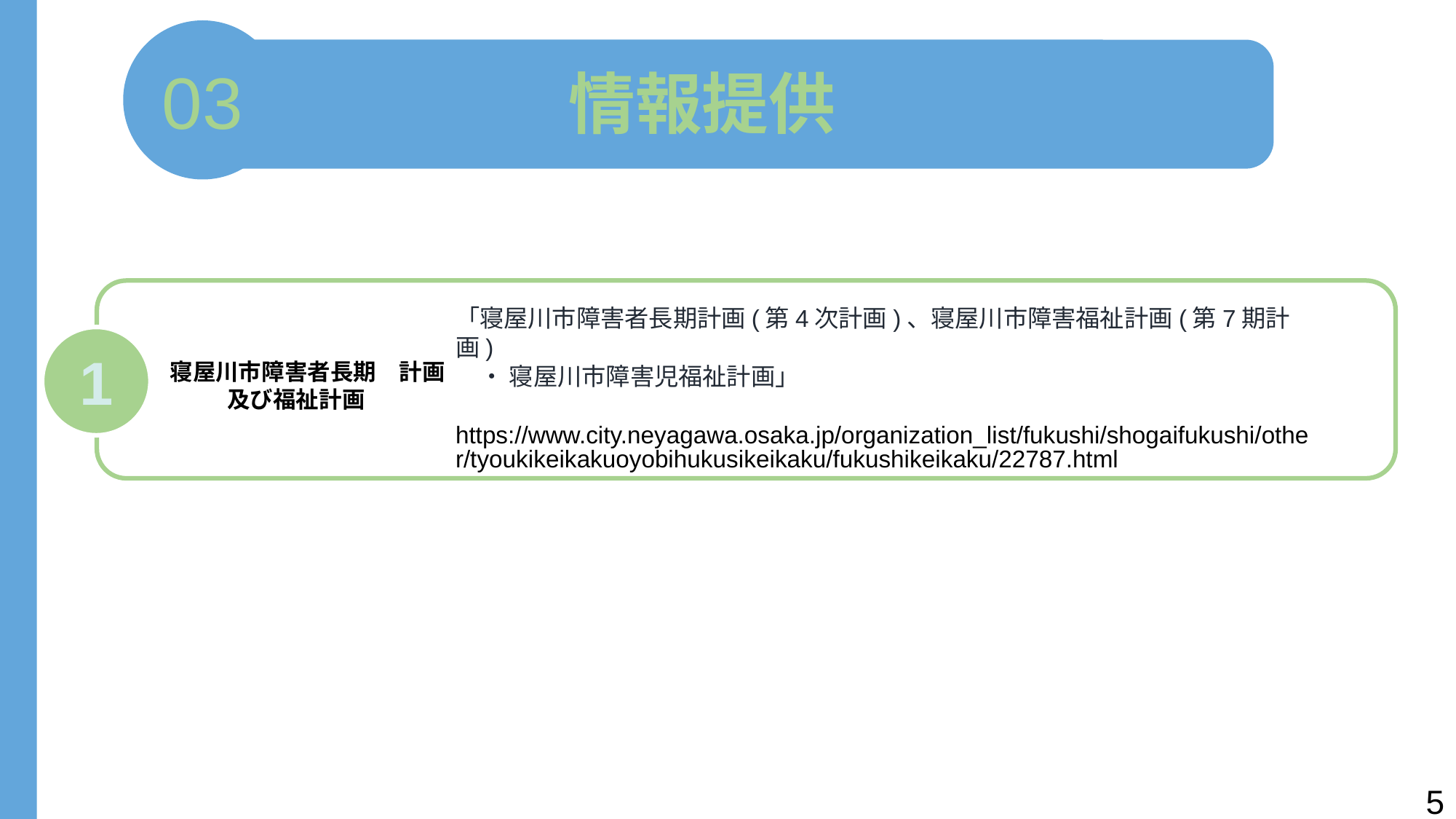

03

情報提供

「寝屋川市障害者長期計画(第4次計画)、寝屋川市障害福祉計画(第7期計画)
　・ 寝屋川市障害児福祉計画」

https://www.city.neyagawa.osaka.jp/organization_list/fukushi/shogaifukushi/other/tyoukikeikakuoyobihukusikeikaku/fukushikeikaku/22787.html
1
　寝屋川市障害者長期　計画及び福祉計画